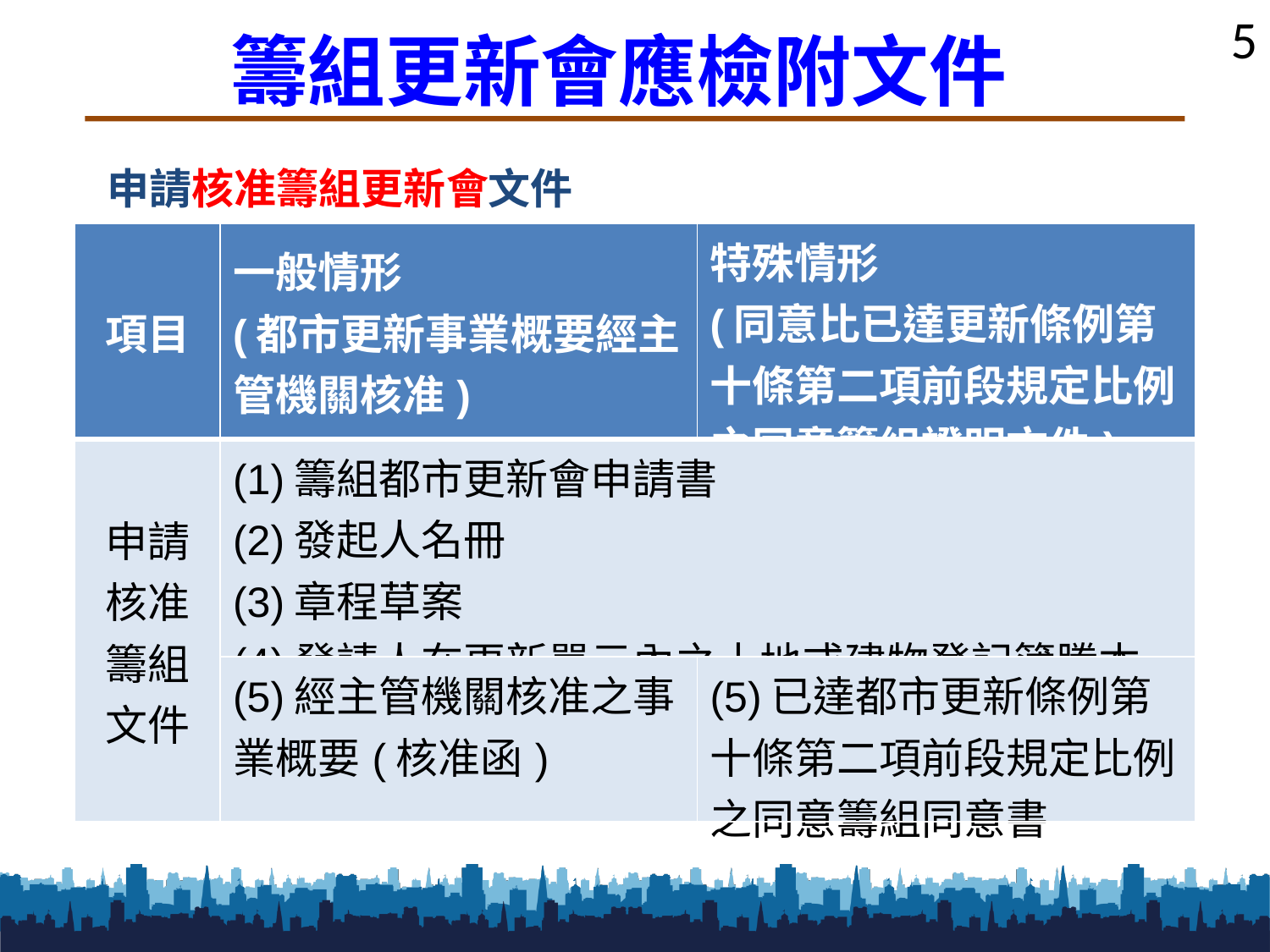

籌組更新會應檢附文件
申請核准籌組更新會文件
| 項目 | 一般情形 (都市更新事業概要經主管機關核准) | 特殊情形 (同意比已達更新條例第十條第二項前段規定比例之同意籌組證明文件) |
| --- | --- | --- |
| 申請核准籌組文件 | (1)籌組都市更新會申請書 (2)發起人名冊 (3)章程草案 (4)發請人在更新單元內之土地或建物登記簿謄本 |  |
|  | (5)經主管機關核准之事業概要(核准函) | (5)已達都市更新條例第十條第二項前段規定比例之同意籌組同意書 |